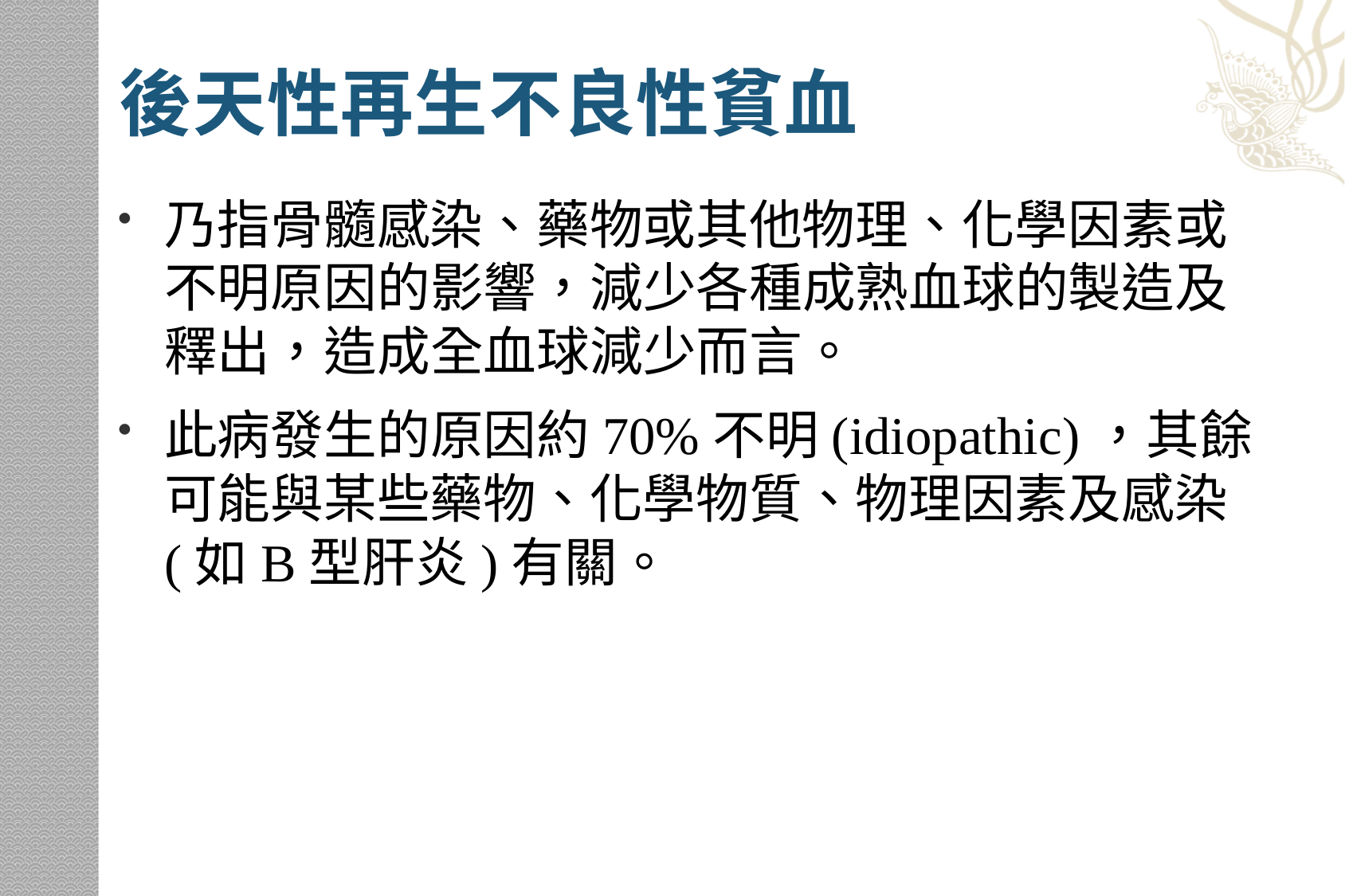

# 後天性再生不良性貧血
乃指骨髓感染、藥物或其他物理、化學因素或不明原因的影響，減少各種成熟血球的製造及釋出，造成全血球減少而言。
此病發生的原因約70%不明(idiopathic)，其餘可能與某些藥物、化學物質、物理因素及感染(如B型肝炎)有關。